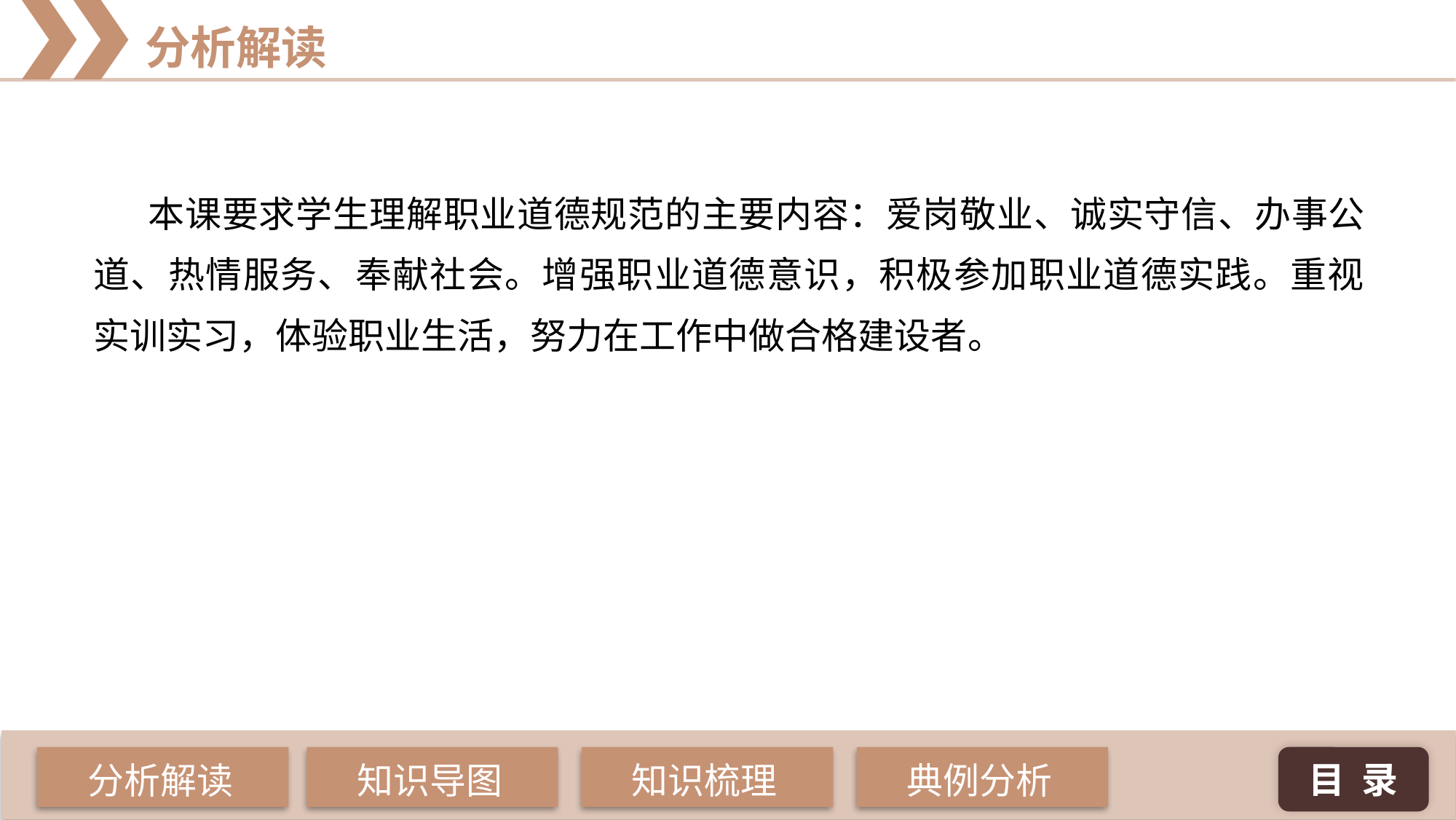

本课要求学生理解职业道德规范的主要内容：爱岗敬业、诚实守信、办事公道、热情服务、奉献社会。增强职业道德意识，积极参加职业道德实践。重视实训实习，体验职业生活，努力在工作中做合格建设者。